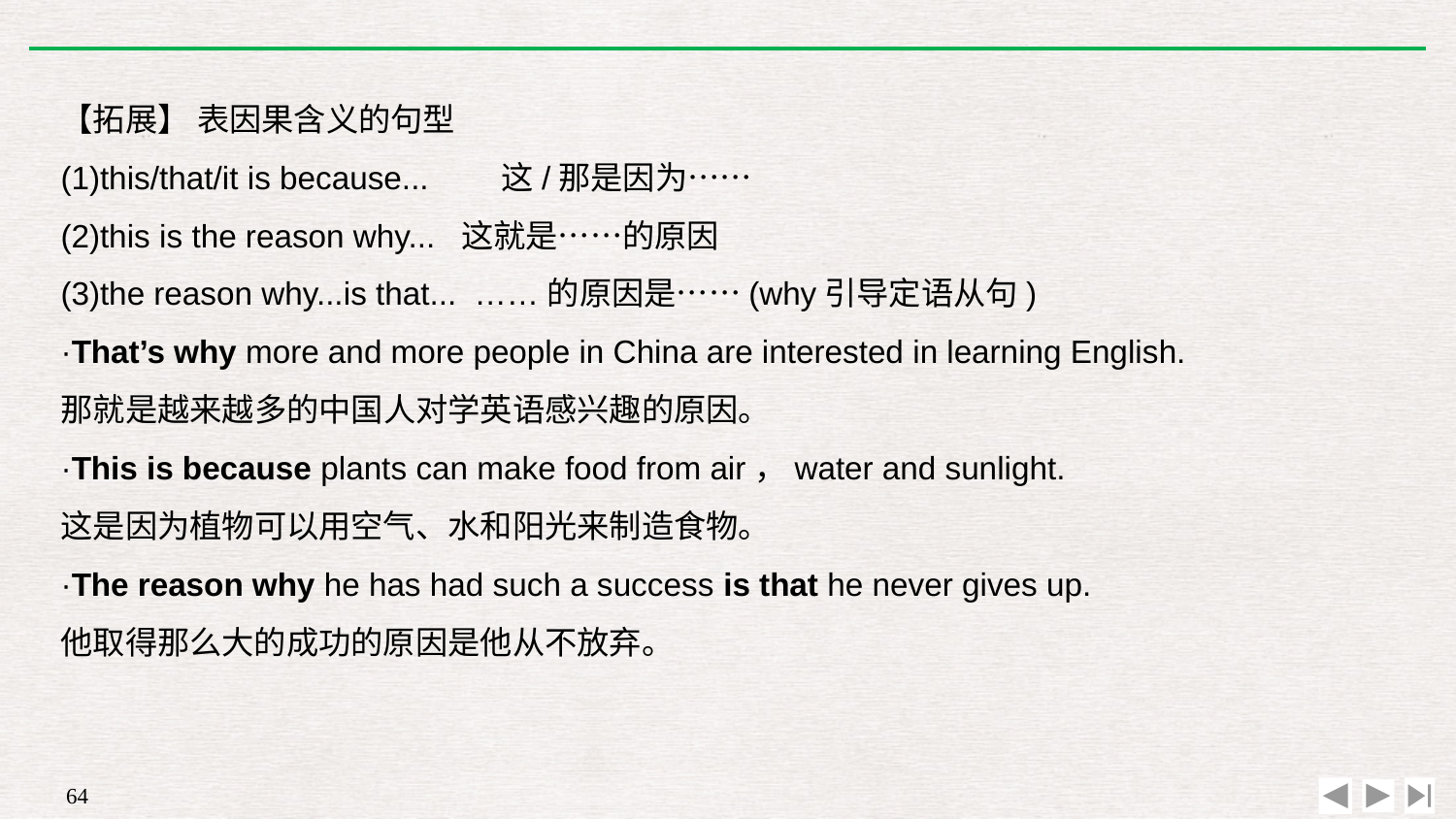

【拓展】 表因果含义的句型
(1)this/that/it is because...　　这/那是因为……
(2)this is the reason why...  这就是……的原因
(3)the reason why...is that...  ……的原因是……(why引导定语从句)
·That’s why more and more people in China are interested in learning English.
那就是越来越多的中国人对学英语感兴趣的原因。
·This is because plants can make food from air，water and sunlight.
这是因为植物可以用空气、水和阳光来制造食物。
·The reason why he has had such a success is that he never gives up.
他取得那么大的成功的原因是他从不放弃。